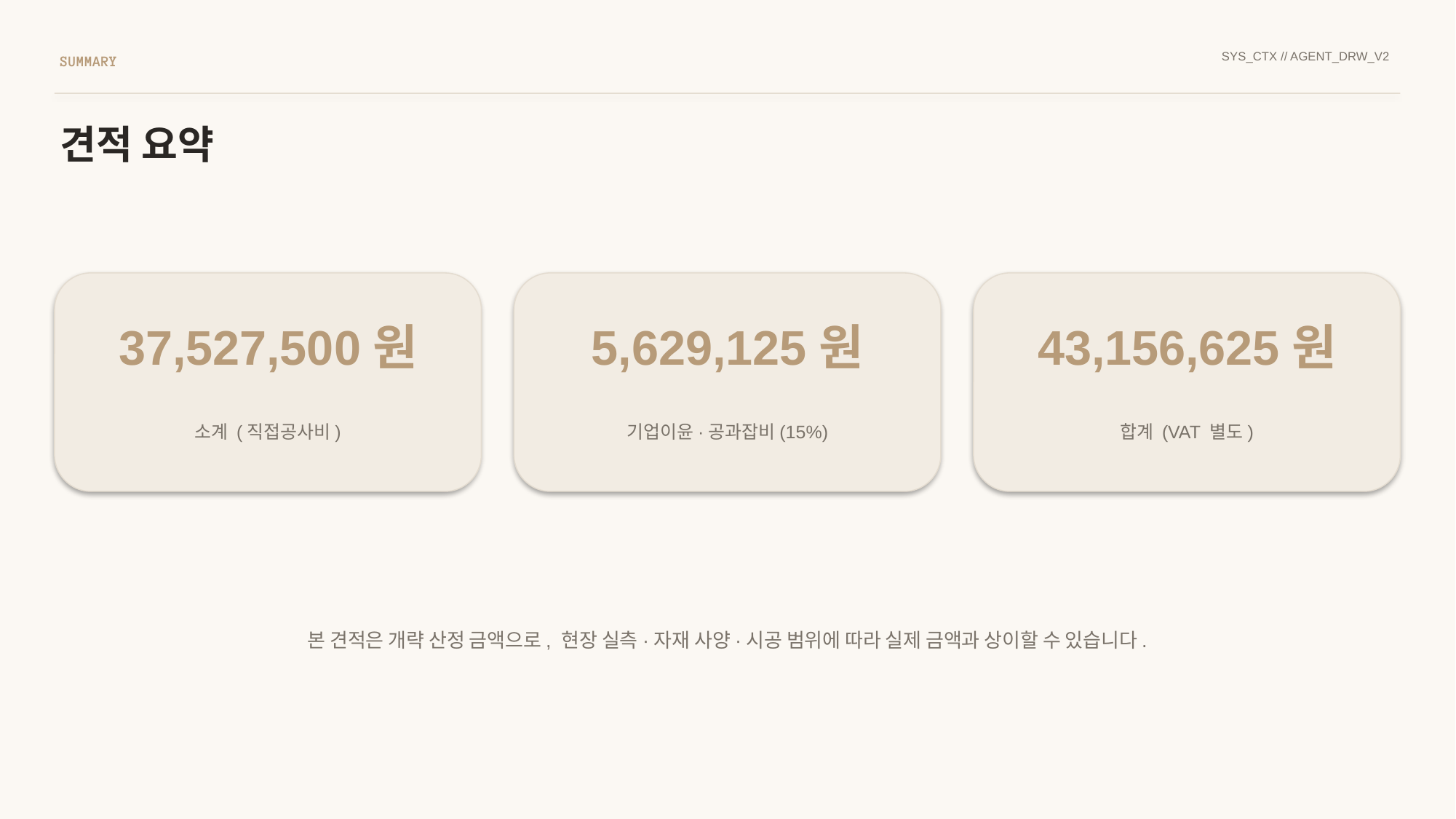

SYS_CTX // AGENT_DRW_V2
SUMMARY

견적 요약

37,527,500원
5,629,125원
43,156,625원
소계 (직접공사비)
기업이윤·공과잡비(15%)
합계 (VAT 별도)
본 견적은 개략 산정 금액으로, 현장 실측·자재 사양·시공 범위에 따라 실제 금액과 상이할 수 있습니다.